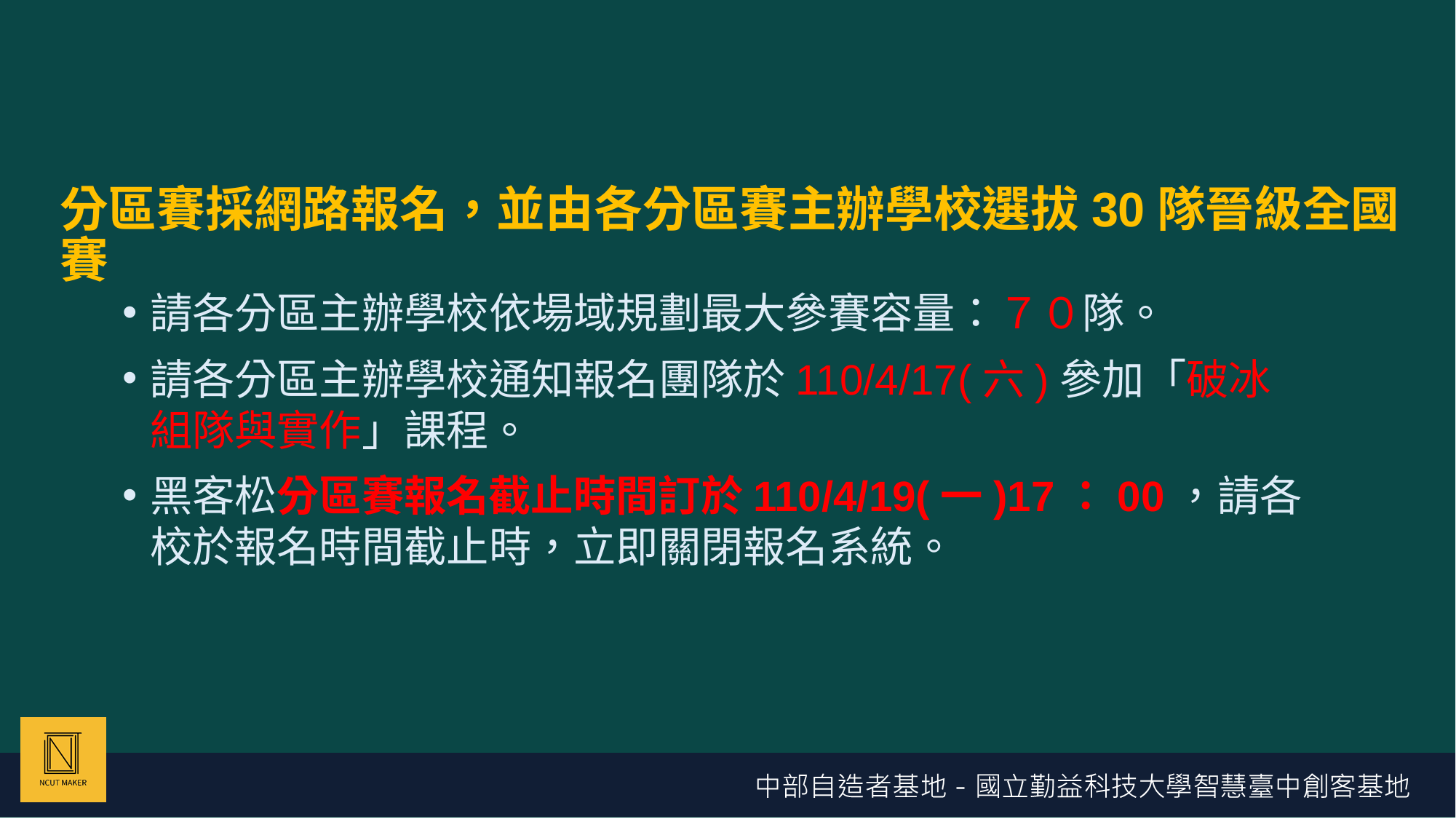

分區賽採網路報名，並由各分區賽主辦學校選拔30隊晉級全國賽
請各分區主辦學校依場域規劃最大參賽容量：７０隊。
請各分區主辦學校通知報名團隊於110/4/17(六)參加「破冰組隊與實作」課程。
黑客松分區賽報名截止時間訂於110/4/19(一)17：00，請各校於報名時間截止時，立即關閉報名系統。